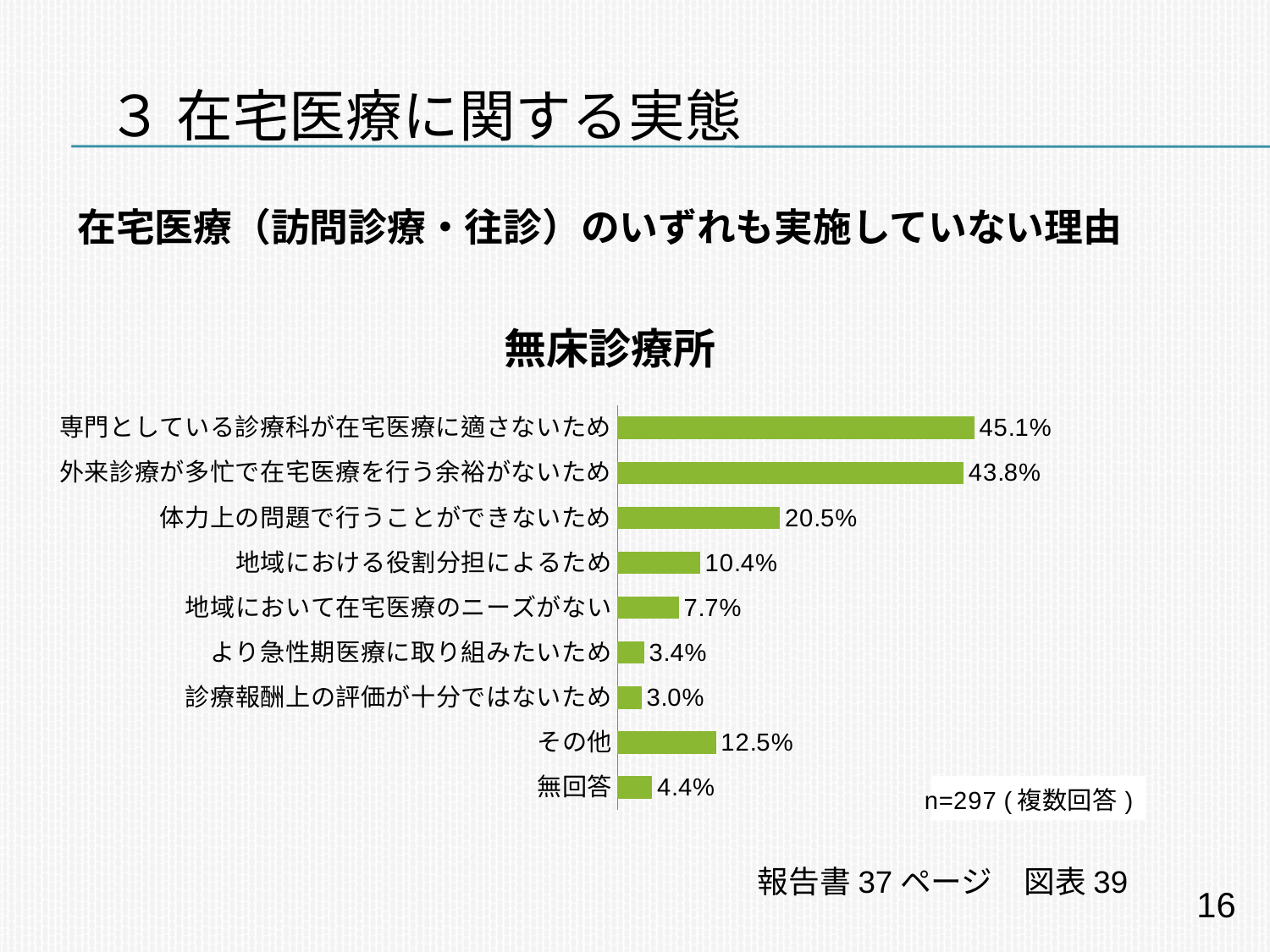

# ３ 在宅医療に関する実態
在宅医療（訪問診療・往診）のいずれも実施していない理由
無床診療所

### Chart

| Category | 無床診療所 |
|---|---|
| 無回答 | 0.043771043771043766 |
| その他 | 0.1245791245791246 |
| 診療報酬上の評価が十分ではないため | 0.03030303030303031 |
| より急性期医療に取り組みたいため | 0.03367003367003369 |
| 地域において在宅医療のニーズがない | 0.07744107744107744 |
| 地域における役割分担によるため | 0.10437710437710437 |
| 体力上の問題で行うことができないため | 0.20538720538720623 |
| 外来診療が多忙で在宅医療を行う余裕がないため | 0.4377104377104379 |
| 専門としている診療科が在宅医療に適さないため | 0.45117845117845273 |
報告書37ページ　図表39
16